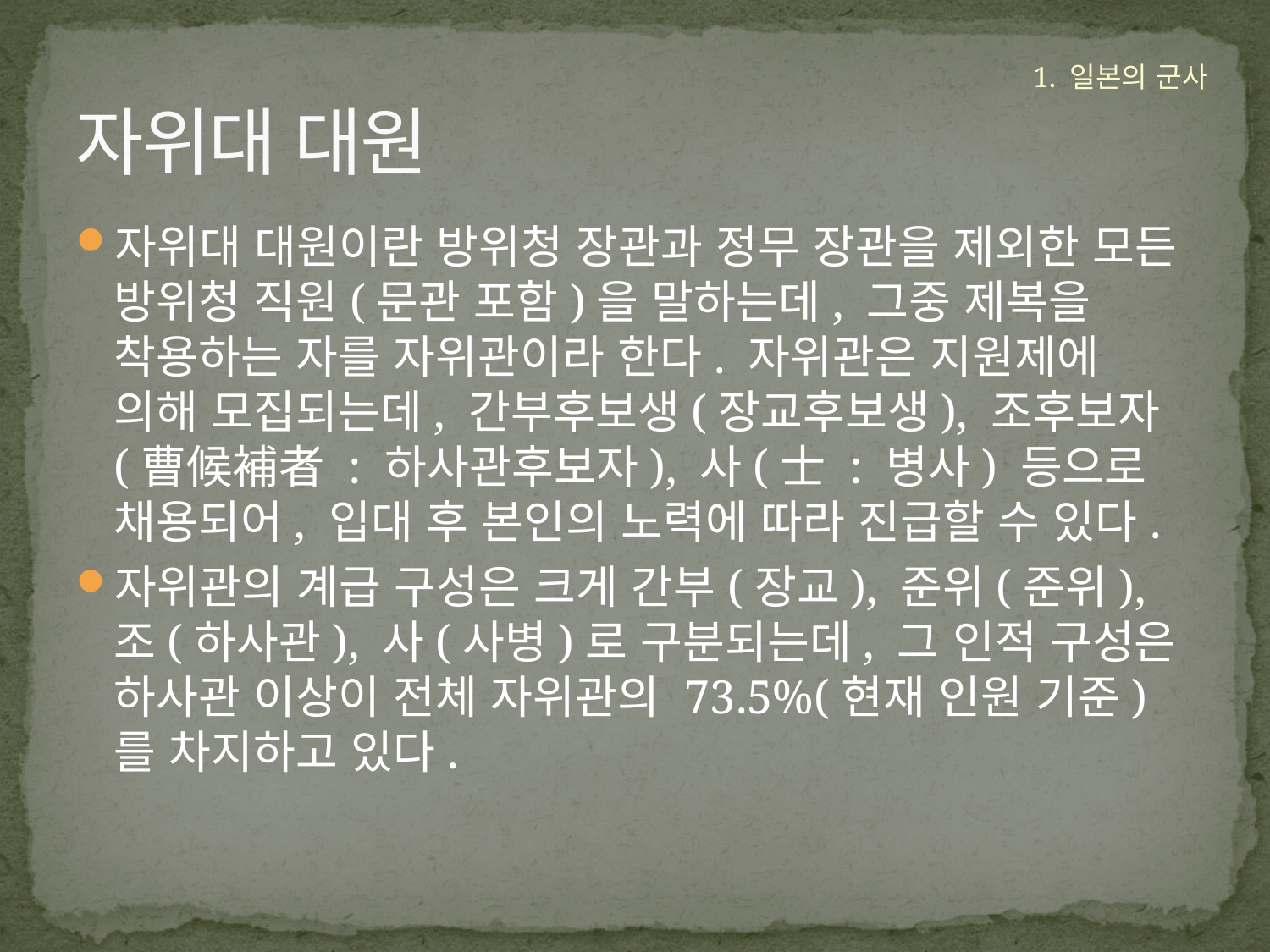

# 자위대 대원
1. 일본의 군사
자위대 대원이란 방위청 장관과 정무 장관을 제외한 모든 방위청 직원(문관 포함)을 말하는데, 그중 제복을 착용하는 자를 자위관이라 한다. 자위관은 지원제에 의해 모집되는데, 간부후보생(장교후보생), 조후보자(曹候補者 : 하사관후보자), 사(士 : 병사) 등으로 채용되어, 입대 후 본인의 노력에 따라 진급할 수 있다.
자위관의 계급 구성은 크게 간부(장교), 준위(준위), 조(하사관), 사(사병)로 구분되는데, 그 인적 구성은 하사관 이상이 전체 자위관의 73.5%(현재 인원 기준)를 차지하고 있다.